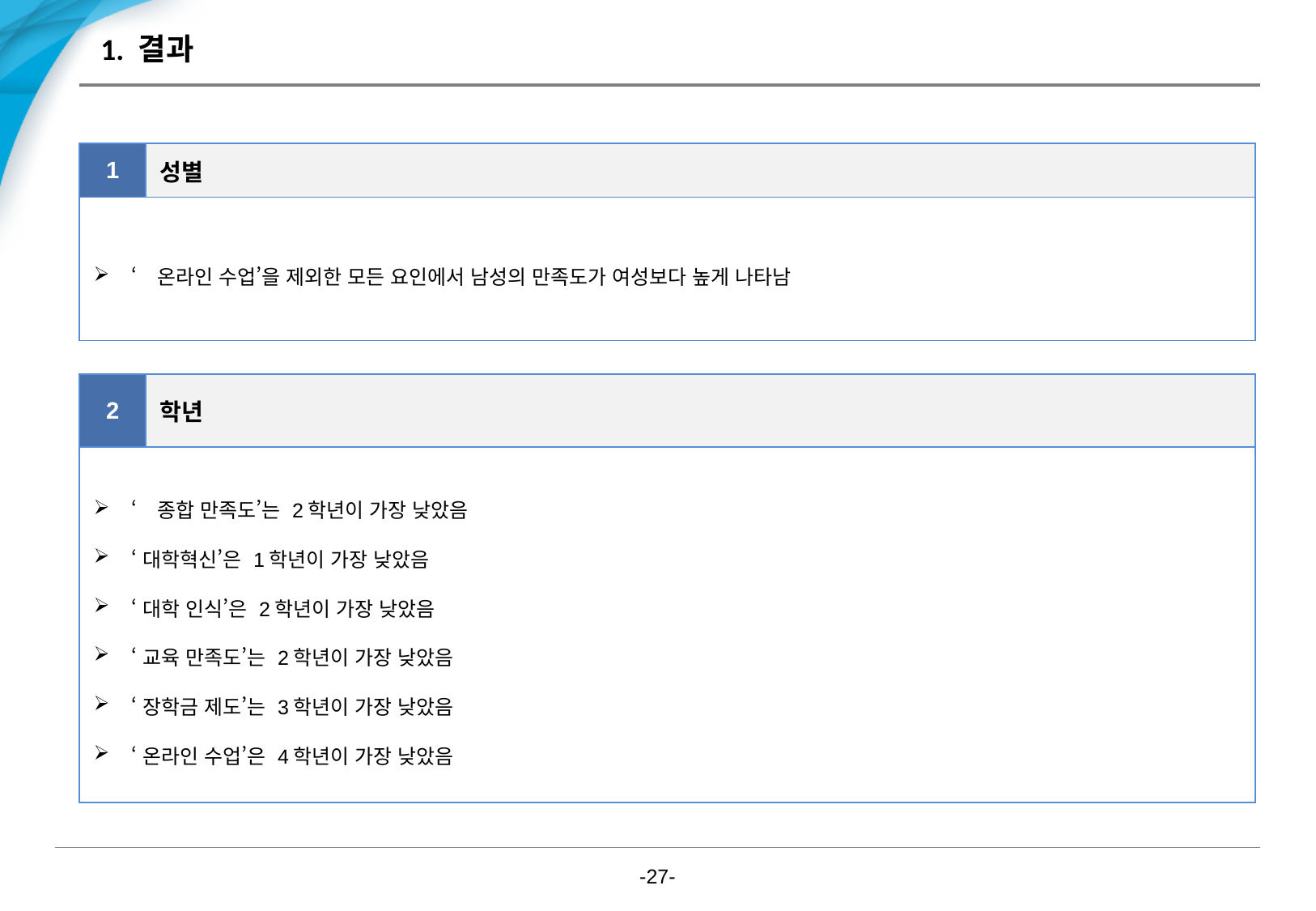

# 1. 결과
| 1 | 성별 |
| --- | --- |
| ‘온라인 수업’을 제외한 모든 요인에서 남성의 만족도가 여성보다 높게 나타남 |  |
| 2 | 학년 |
| --- | --- |
| ‘종합 만족도’는 2학년이 가장 낮았음 ‘대학혁신’은 1학년이 가장 낮았음 ‘대학 인식’은 2학년이 가장 낮았음 ‘교육 만족도’는 2학년이 가장 낮았음 ‘장학금 제도’는 3학년이 가장 낮았음 ‘온라인 수업’은 4학년이 가장 낮았음 |  |
-27-